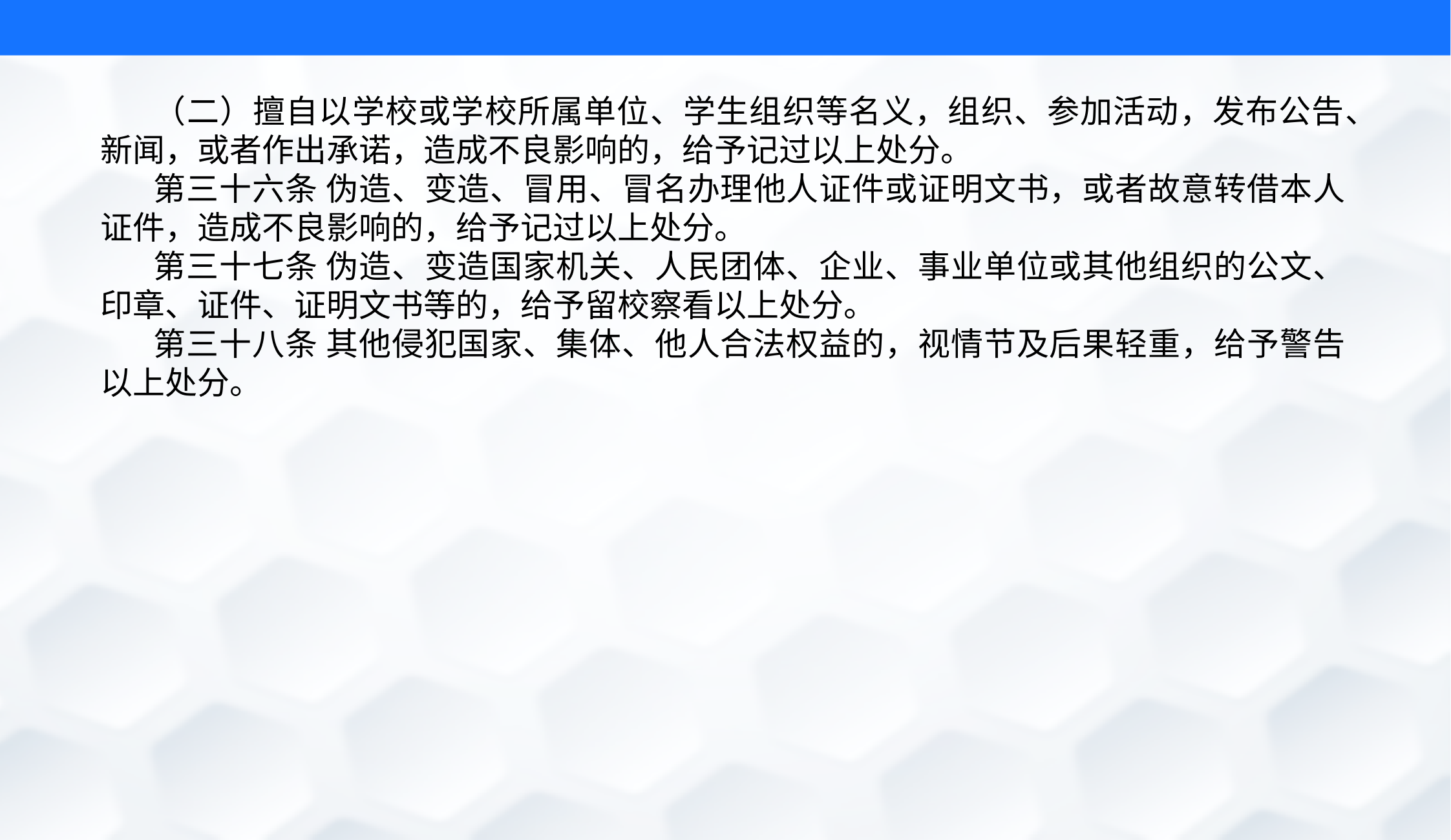

（二）擅自以学校或学校所属单位、学生组织等名义，组织、参加活动，发布公告、新闻，或者作出承诺，造成不良影响的，给予记过以上处分。
第三十六条 伪造、变造、冒用、冒名办理他人证件或证明文书，或者故意转借本人证件，造成不良影响的，给予记过以上处分。
第三十七条 伪造、变造国家机关、人民团体、企业、事业单位或其他组织的公文、印章、证件、证明文书等的，给予留校察看以上处分。
第三十八条 其他侵犯国家、集体、他人合法权益的，视情节及后果轻重，给予警告以上处分。